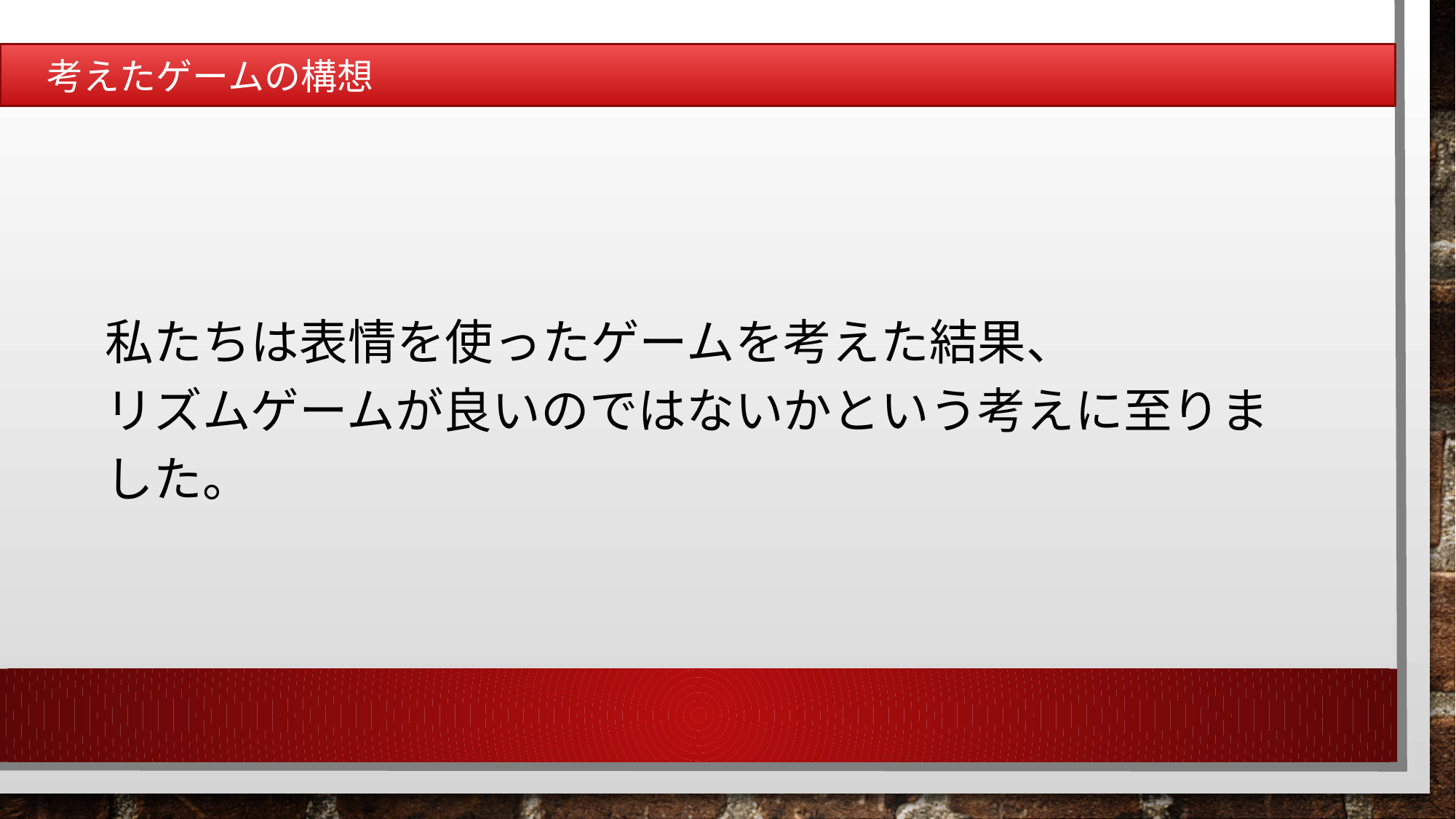

考えたゲームの構想
私たちは表情を使ったゲームを考えた結果、
リズムゲームが良いのではないかという考えに至りました。